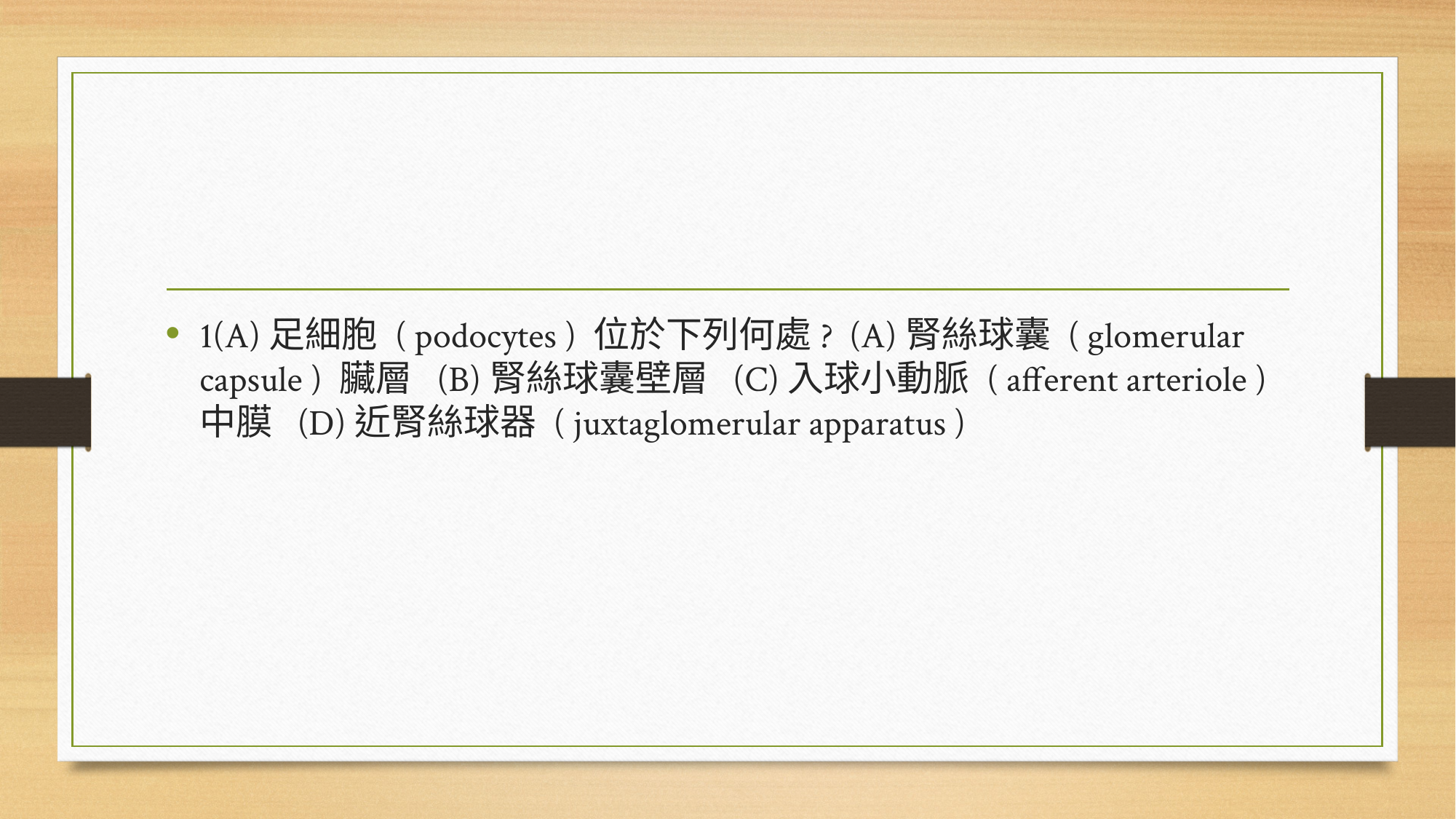

#
1(A)足細胞 ( podocytes ) 位於下列何處?  (A)腎絲球囊 ( glomerular capsule ) 臟層  (B)腎絲球囊壁層  (C)入球小動脈 ( afferent arteriole ) 中膜  (D)近腎絲球器 ( juxtaglomerular apparatus )